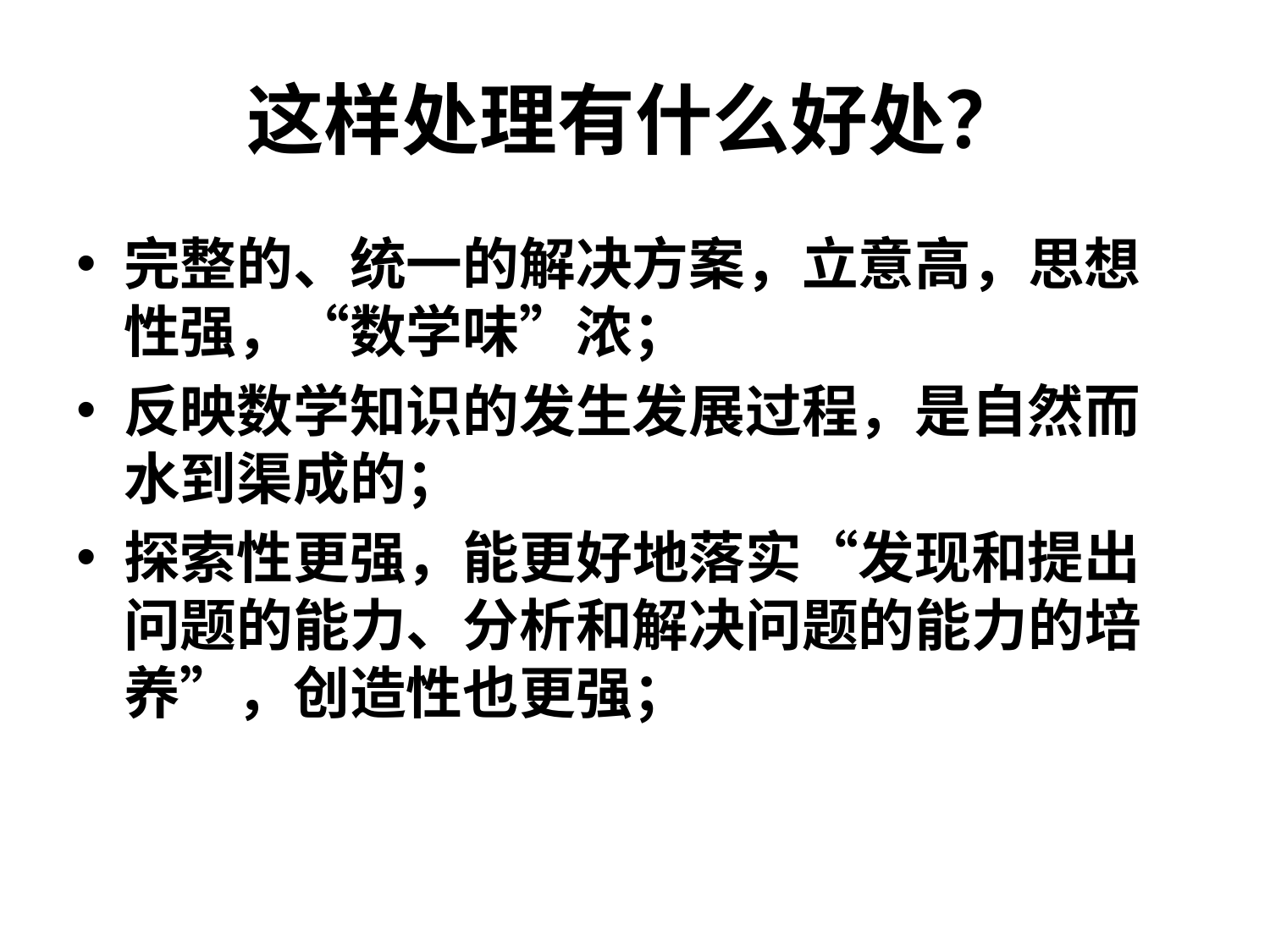

# 这样处理有什么好处？
完整的、统一的解决方案，立意高，思想性强，“数学味”浓；
反映数学知识的发生发展过程，是自然而水到渠成的；
探索性更强，能更好地落实“发现和提出问题的能力、分析和解决问题的能力的培养”，创造性也更强；